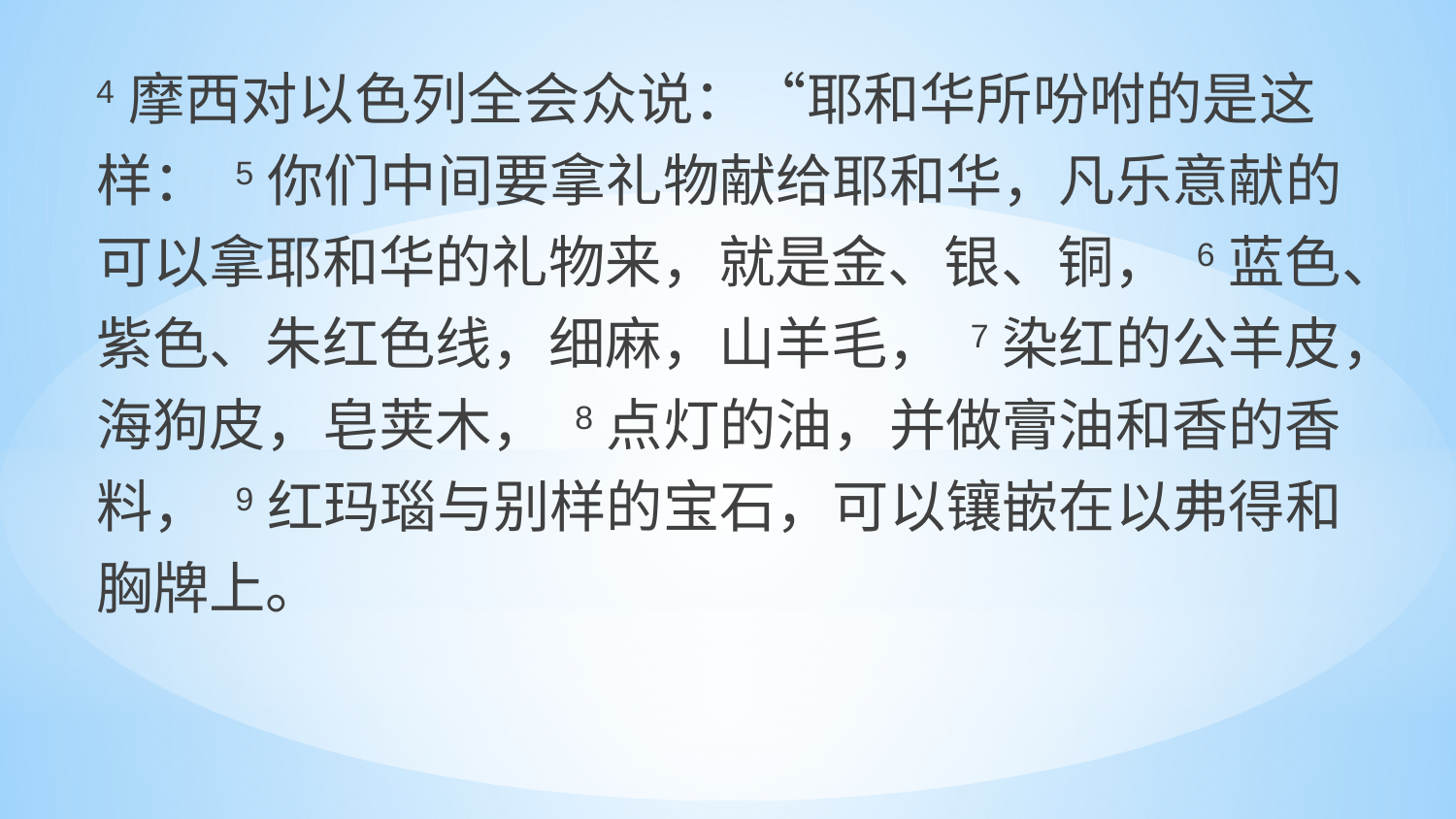

4摩西对以色列全会众说：“耶和华所吩咐的是这样： 5你们中间要拿礼物献给耶和华，凡乐意献的可以拿耶和华的礼物来，就是金、银、铜， 6蓝色、紫色、朱红色线，细麻，山羊毛， 7染红的公羊皮，海狗皮，皂荚木， 8点灯的油，并做膏油和香的香料， 9红玛瑙与别样的宝石，可以镶嵌在以弗得和胸牌上。